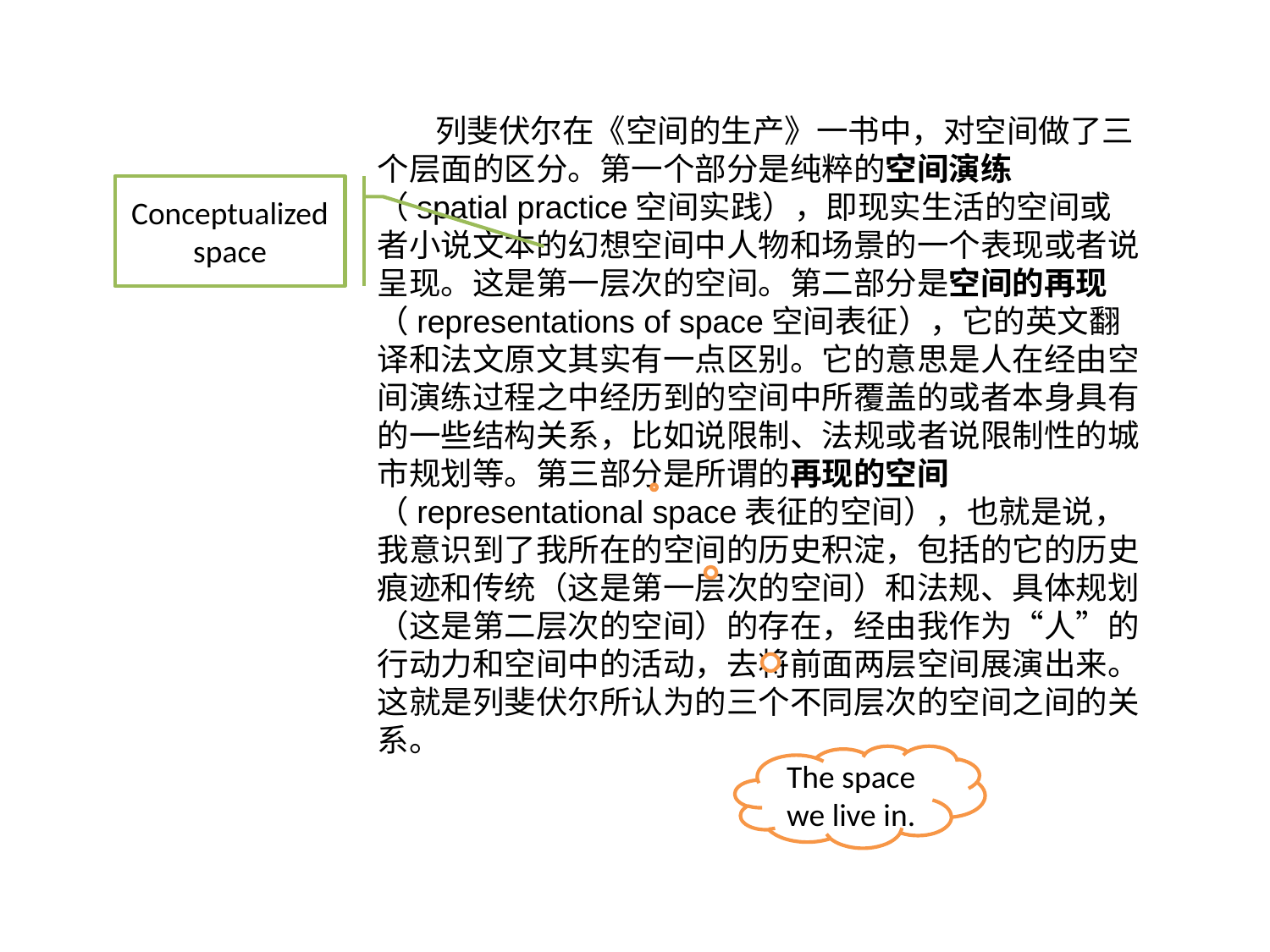

列斐伏尔在《空间的生产》一书中，对空间做了三个层面的区分。第一个部分是纯粹的空间演练 （spatial practice空间实践），即现实生活的空间或者小说文本的幻想空间中人物和场景的一个表现或者说呈现。这是第一层次的空间。第二部分是空间的再现（representations of space空间表征），它的英文翻译和法文原文其实有一点区别。它的意思是人在经由空间演练过程之中经历到的空间中所覆盖的或者本身具有的一些结构关系，比如说限制、法规或者说限制性的城市规划等。第三部分是所谓的再现的空间（representational space表征的空间），也就是说，我意识到了我所在的空间的历史积淀，包括的它的历史痕迹和传统（这是第一层次的空间）和法规、具体规划（这是第二层次的空间）的存在，经由我作为“人”的行动力和空间中的活动，去将前面两层空间展演出来。这就是列斐伏尔所认为的三个不同层次的空间之间的关系。
Conceptualized space
The space we live in.